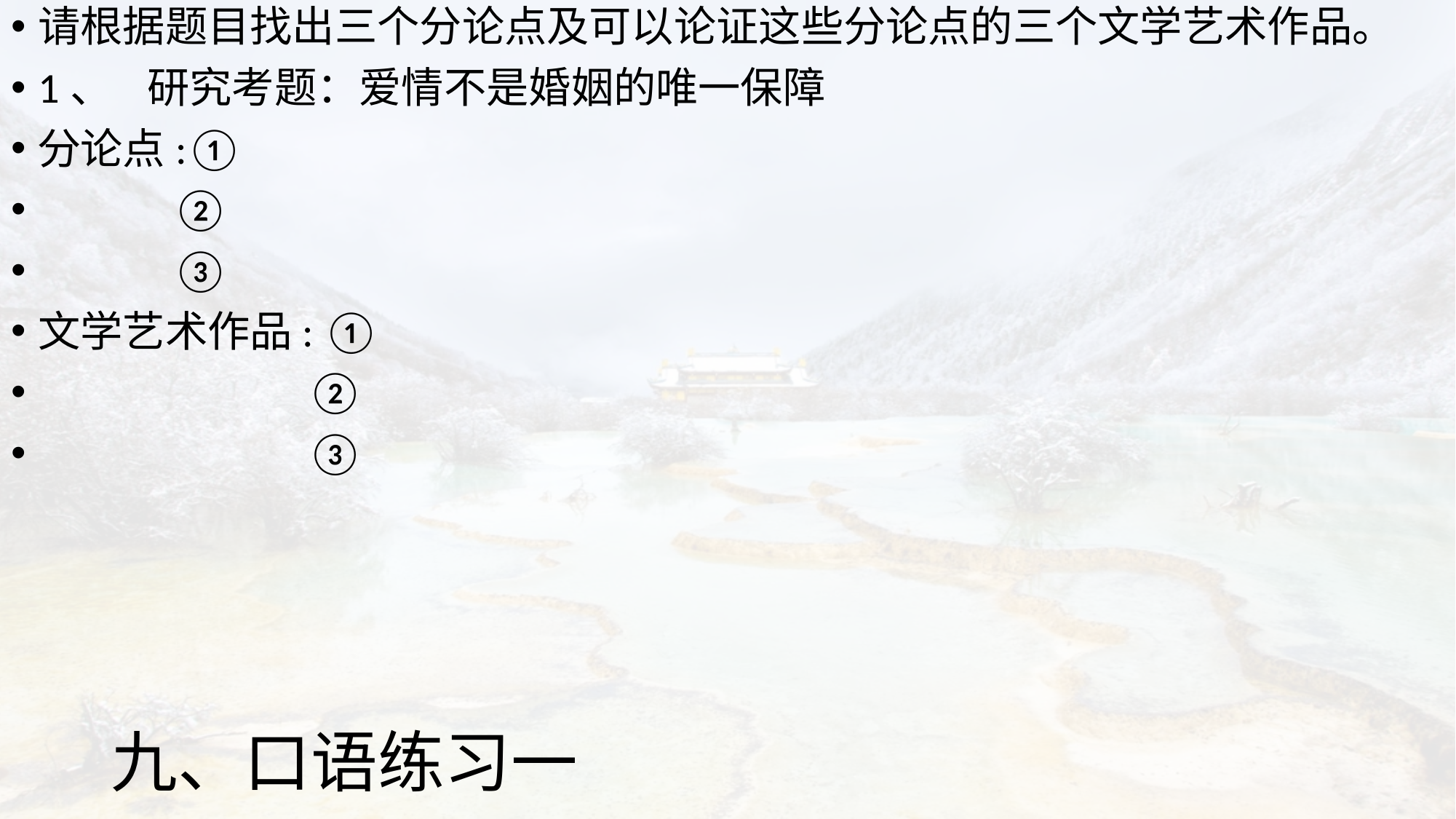

请根据题目找出三个分论点及可以论证这些分论点的三个文学艺术作品。
1、	研究考题：爱情不是婚姻的唯一保障
分论点:①
              ②
              ③
文学艺术作品: ①
                            ②
                            ③
# 九、口语练习一